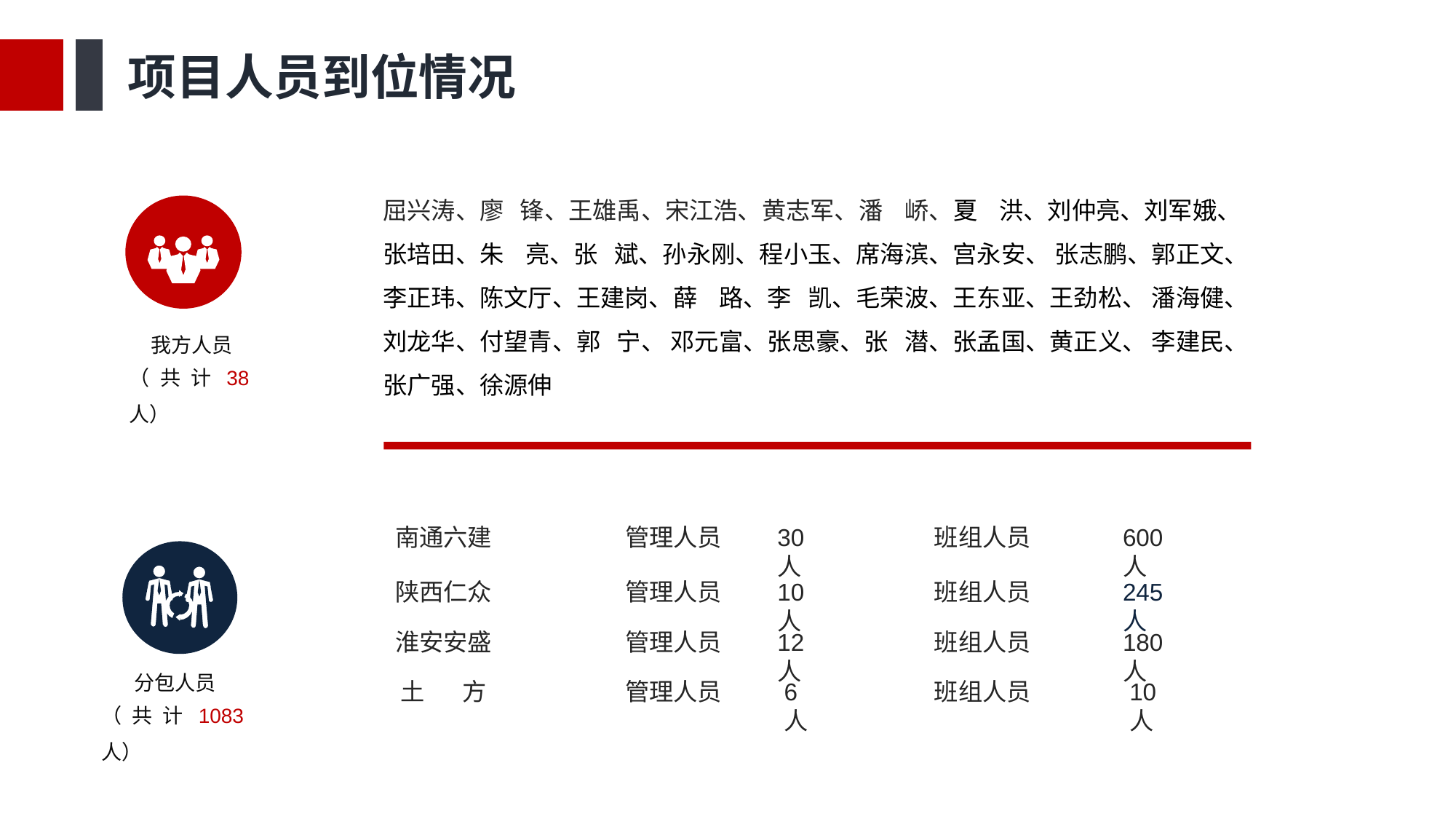

项目人员到位情况

屈兴涛、廖   锋、王雄禹、宋江浩、黄志军、潘    峤、夏    洪、刘仲亮、刘军娥、
张培田、朱    亮、张   斌、孙永刚、程小玉、席海滨、宫永安、 张志鹏、郭正文、
李正玮、陈文厅、王建岗、薛    路、李   凯、毛荣波、王东亚、王劲松、 潘海健、
刘龙华、付望青、郭   宁、 邓元富、张思豪、张   潜、张孟国、黄正义、 李建民、
张广强、徐源伸

我方人员
（共计38人）

南通六建
管理人员
30人
班组人员
600人
陕西仁众
管理人员
10人
班组人员
245人
淮安安盛
管理人员
12人
班组人员
180人
土       方
管理人员
6人
班组人员
10人

分包人员
（共计1083人）